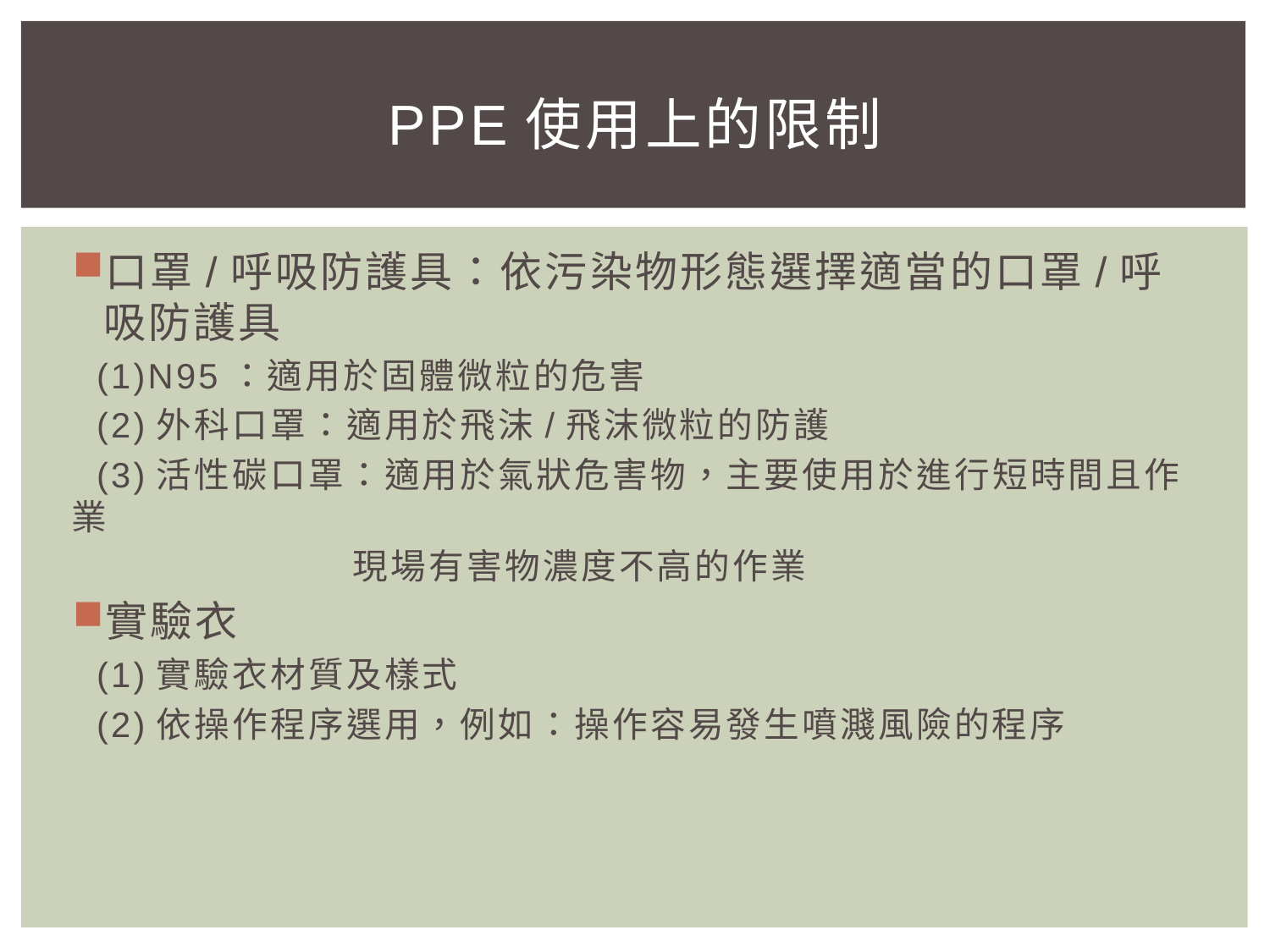

# PPE使用上的限制
口罩/呼吸防護具：依污染物形態選擇適當的口罩/呼吸防護具
  (1)N95：適用於固體微粒的危害
  (2)外科口罩：適用於飛沫/飛沫微粒的防護
  (3)活性碳口罩：適用於氣狀危害物，主要使用於進行短時間且作業
                          現場有害物濃度不高的作業
實驗衣
  (1)實驗衣材質及樣式
  (2)依操作程序選用，例如：操作容易發生噴濺風險的程序